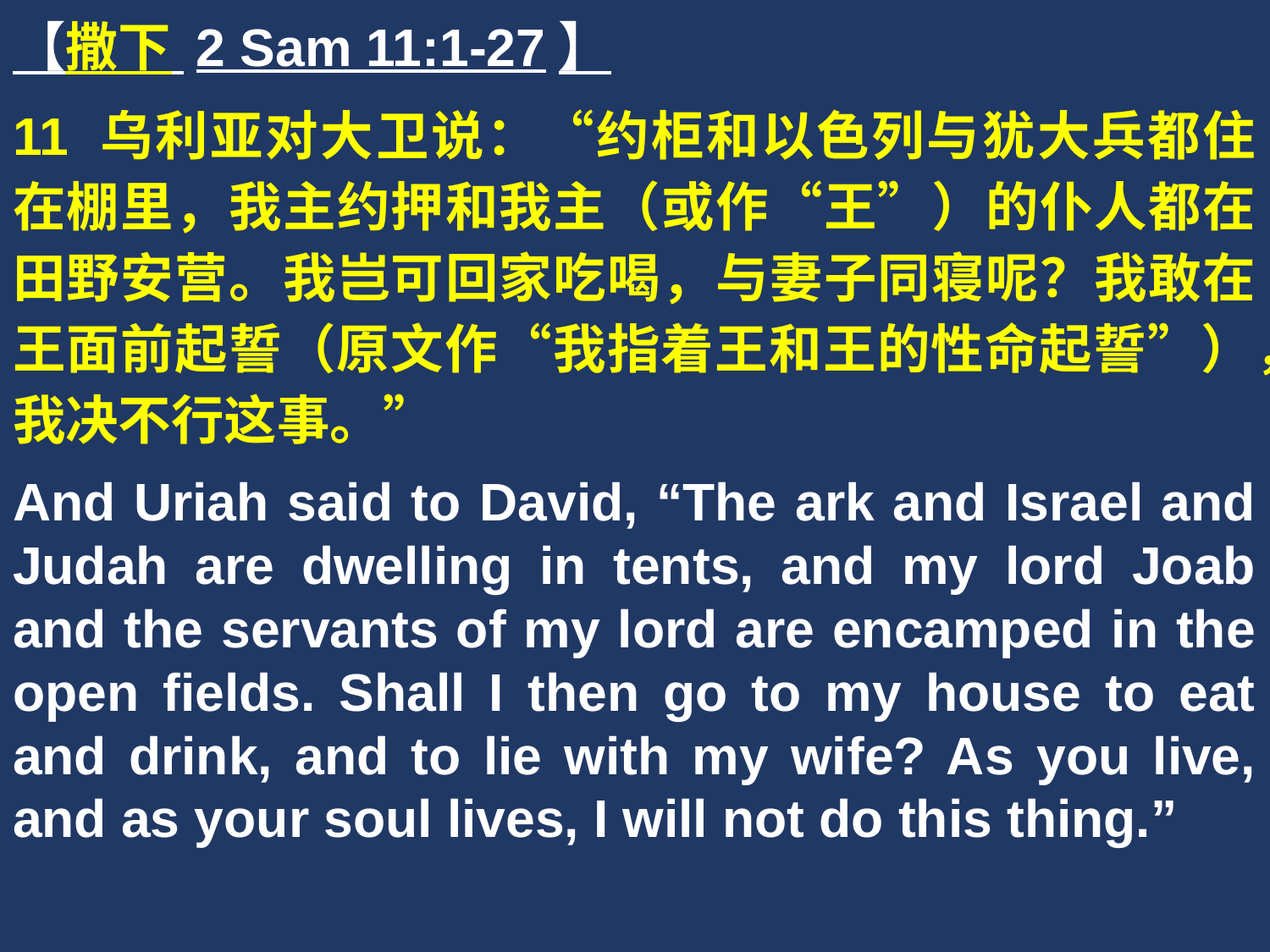

【撒下 2 Sam 11:1-27】
11 乌利亚对大卫说：“约柜和以色列与犹大兵都住在棚里，我主约押和我主（或作“王”）的仆人都在田野安营。我岂可回家吃喝，与妻子同寝呢？我敢在王面前起誓（原文作“我指着王和王的性命起誓”），我决不行这事。”
And Uriah said to David, “The ark and Israel and Judah are dwelling in tents, and my lord Joab and the servants of my lord are encamped in the open fields. Shall I then go to my house to eat and drink, and to lie with my wife? As you live, and as your soul lives, I will not do this thing.”